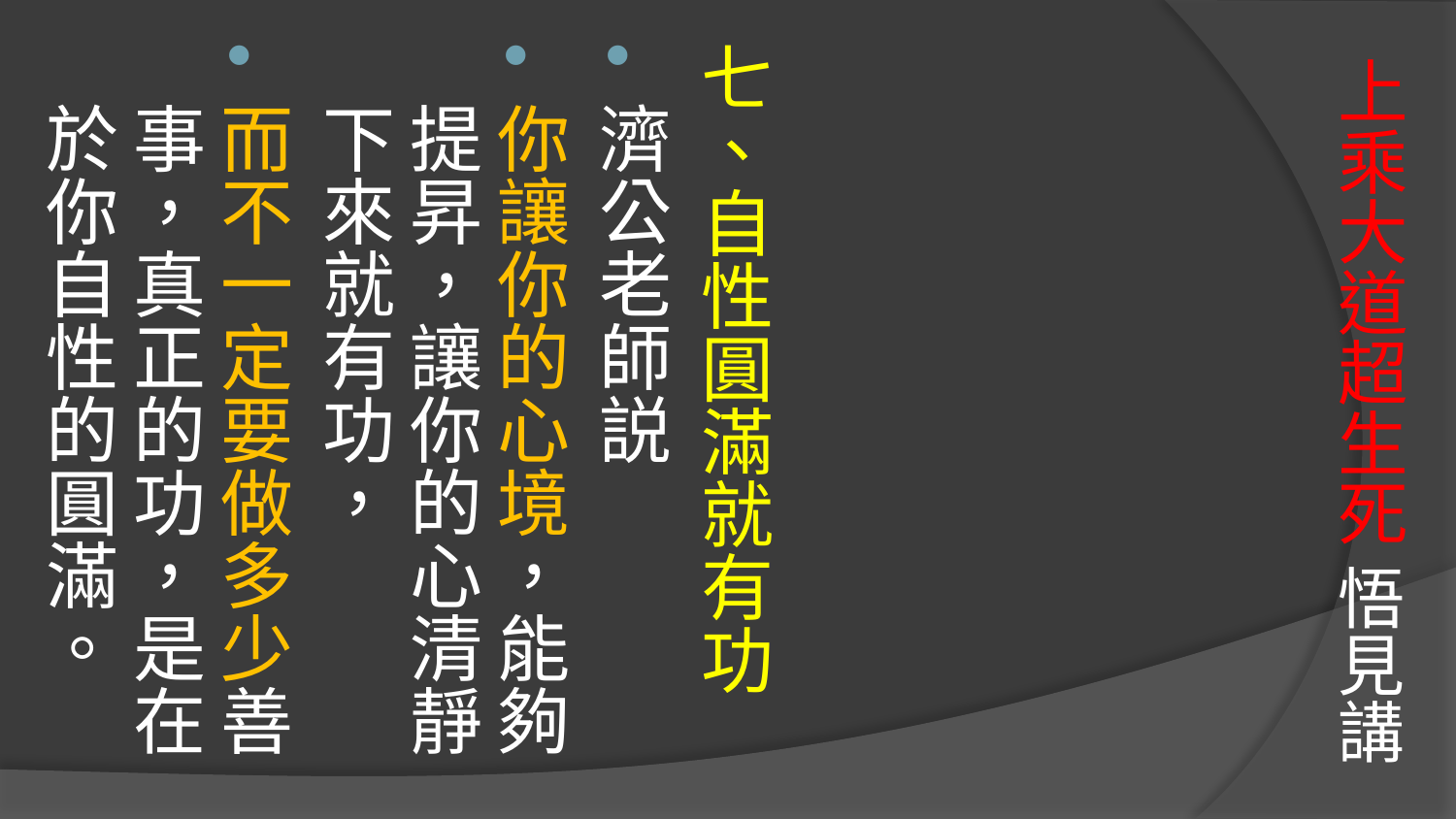

七、自性圓滿就有功
濟公老師説
你讓你的心境，能夠提昇，讓你的心清靜下來就有功，
而不一定要做多少善事，真正的功，是在於你自性的圓滿。
# 上乘大道超生死 悟見講